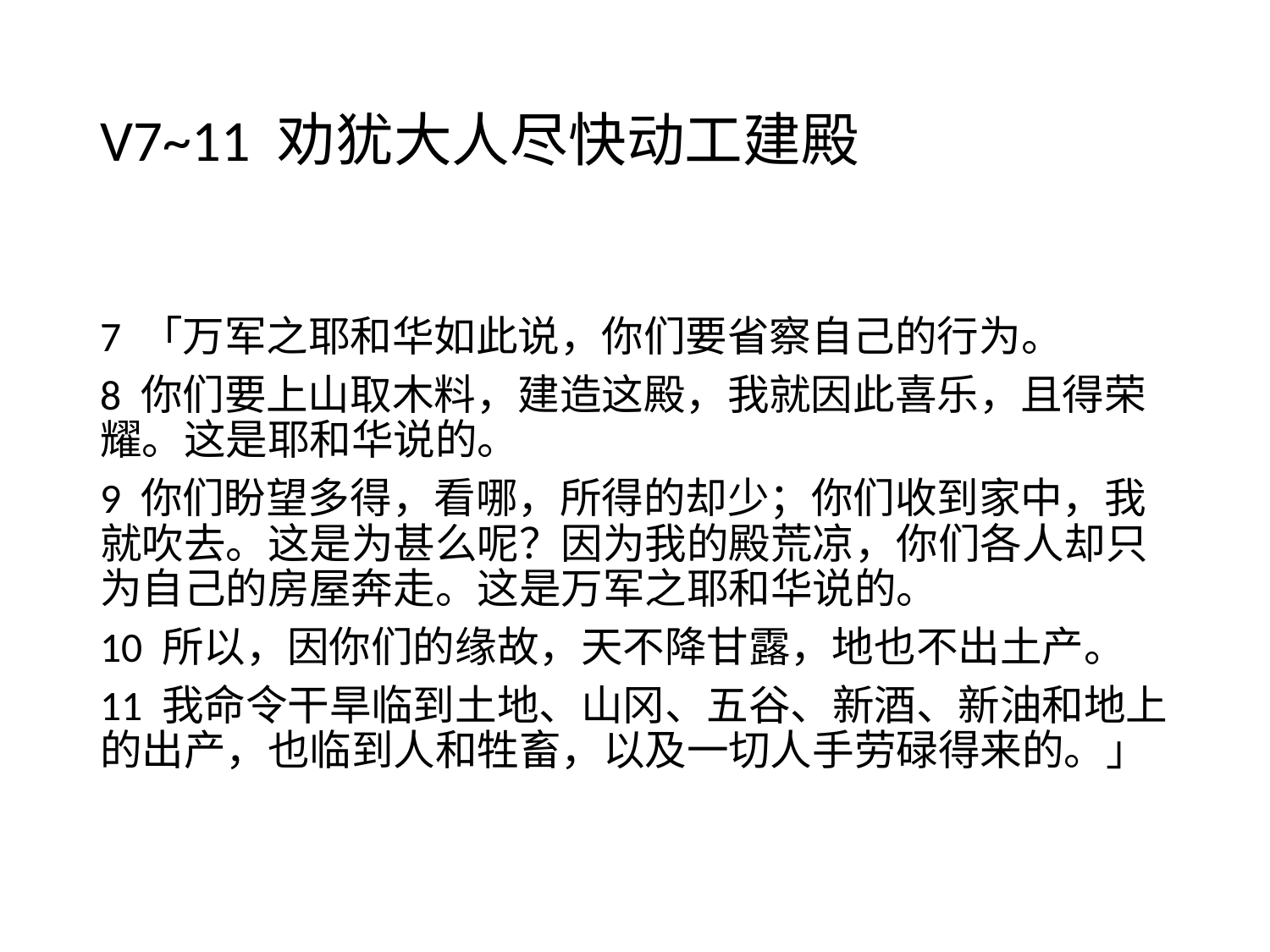

# V7~11 劝犹大人尽快动工建殿
7 「万军之耶和华如此说，你们要省察自己的行为。
8 你们要上山取木料，建造这殿，我就因此喜乐，且得荣耀。这是耶和华说的。
9 你们盼望多得，看哪，所得的却少；你们收到家中，我就吹去。这是为甚么呢？因为我的殿荒凉，你们各人却只为自己的房屋奔走。这是万军之耶和华说的。
10 所以，因你们的缘故，天不降甘露，地也不出土产。
11 我命令干旱临到土地、山冈、五谷、新酒、新油和地上的出产，也临到人和牲畜，以及一切人手劳碌得来的。」